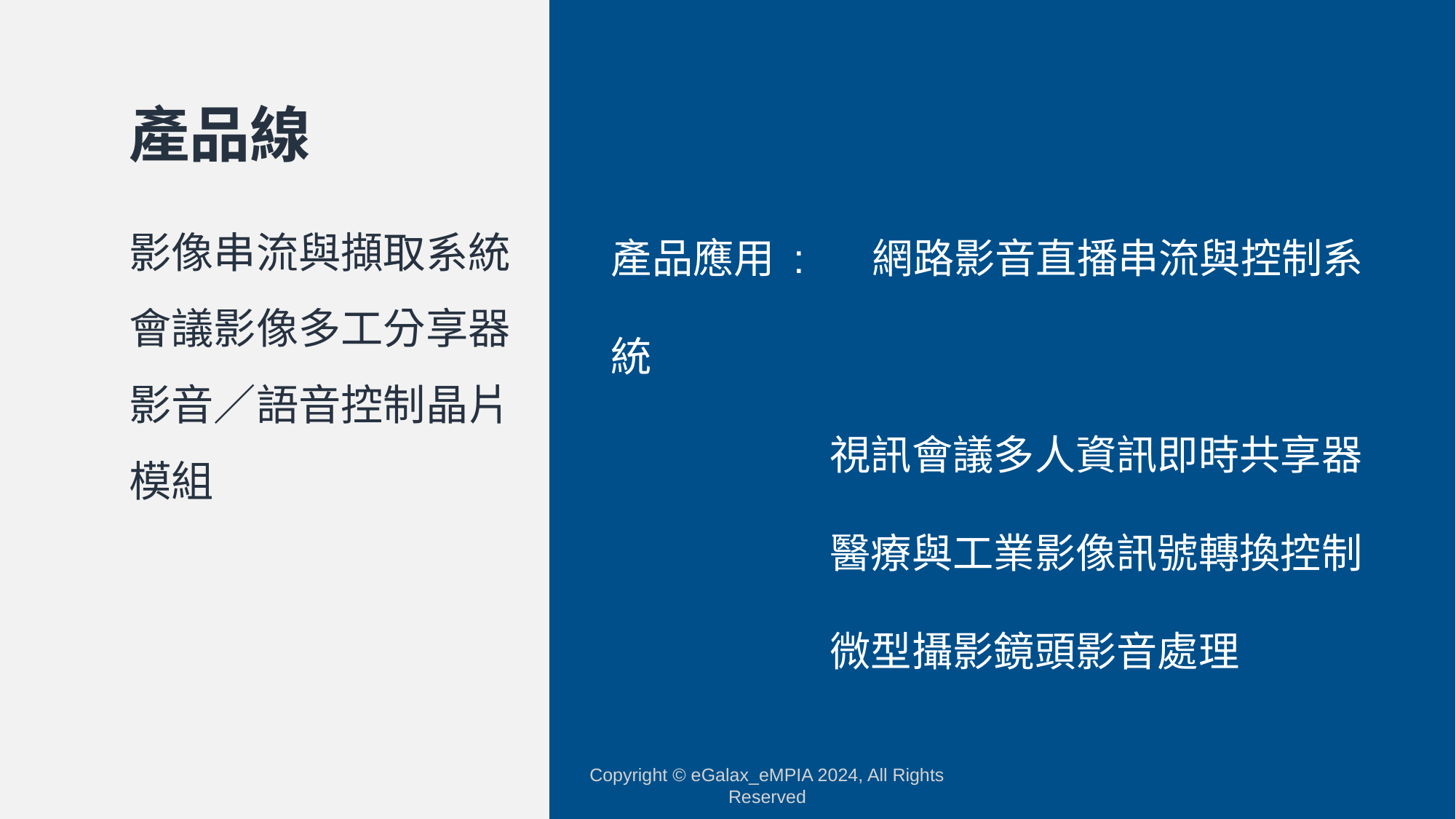

產品線
產品應用 :     網路影音直播串流與控制系統
                       視訊會議多人資訊即時共享器
                       醫療與工業影像訊號轉換控制
                       微型攝影鏡頭影音處理

影像串流與擷取系統
會議影像多工分享器
影音／語音控制晶片模組
Copyright © eGalax_eMPIA 2024, All Rights Reserved